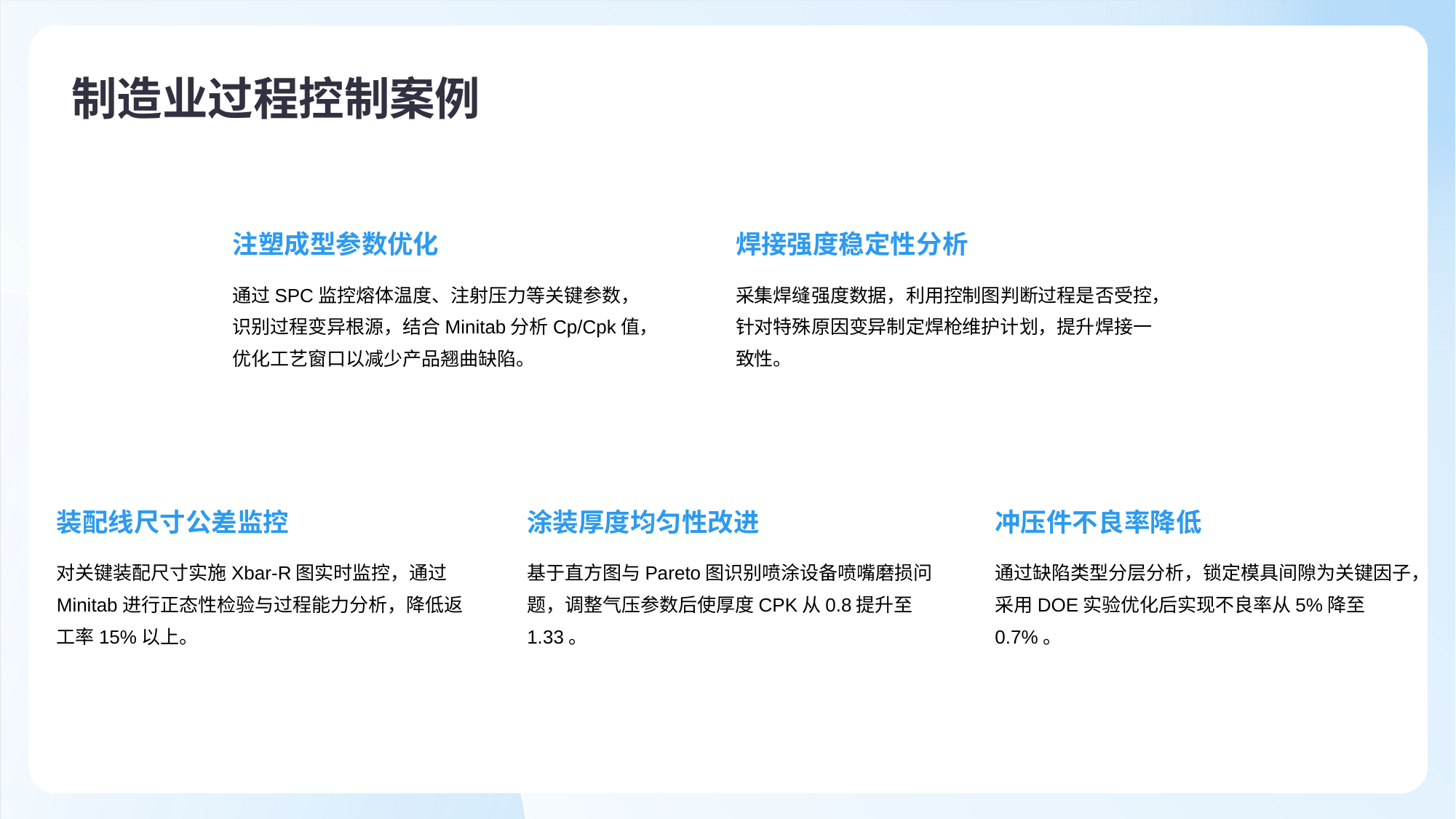

制造业过程控制案例
注塑成型参数优化
焊接强度稳定性分析
通过SPC监控熔体温度、注射压力等关键参数，识别过程变异根源，结合Minitab分析Cp/Cpk值，优化工艺窗口以减少产品翘曲缺陷。
采集焊缝强度数据，利用控制图判断过程是否受控，针对特殊原因变异制定焊枪维护计划，提升焊接一致性。
装配线尺寸公差监控
涂装厚度均匀性改进
冲压件不良率降低
对关键装配尺寸实施Xbar-R图实时监控，通过Minitab进行正态性检验与过程能力分析，降低返工率15%以上。
基于直方图与Pareto图识别喷涂设备喷嘴磨损问题，调整气压参数后使厚度CPK从0.8提升至1.33。
通过缺陷类型分层分析，锁定模具间隙为关键因子，采用DOE实验优化后实现不良率从5%降至0.7%。